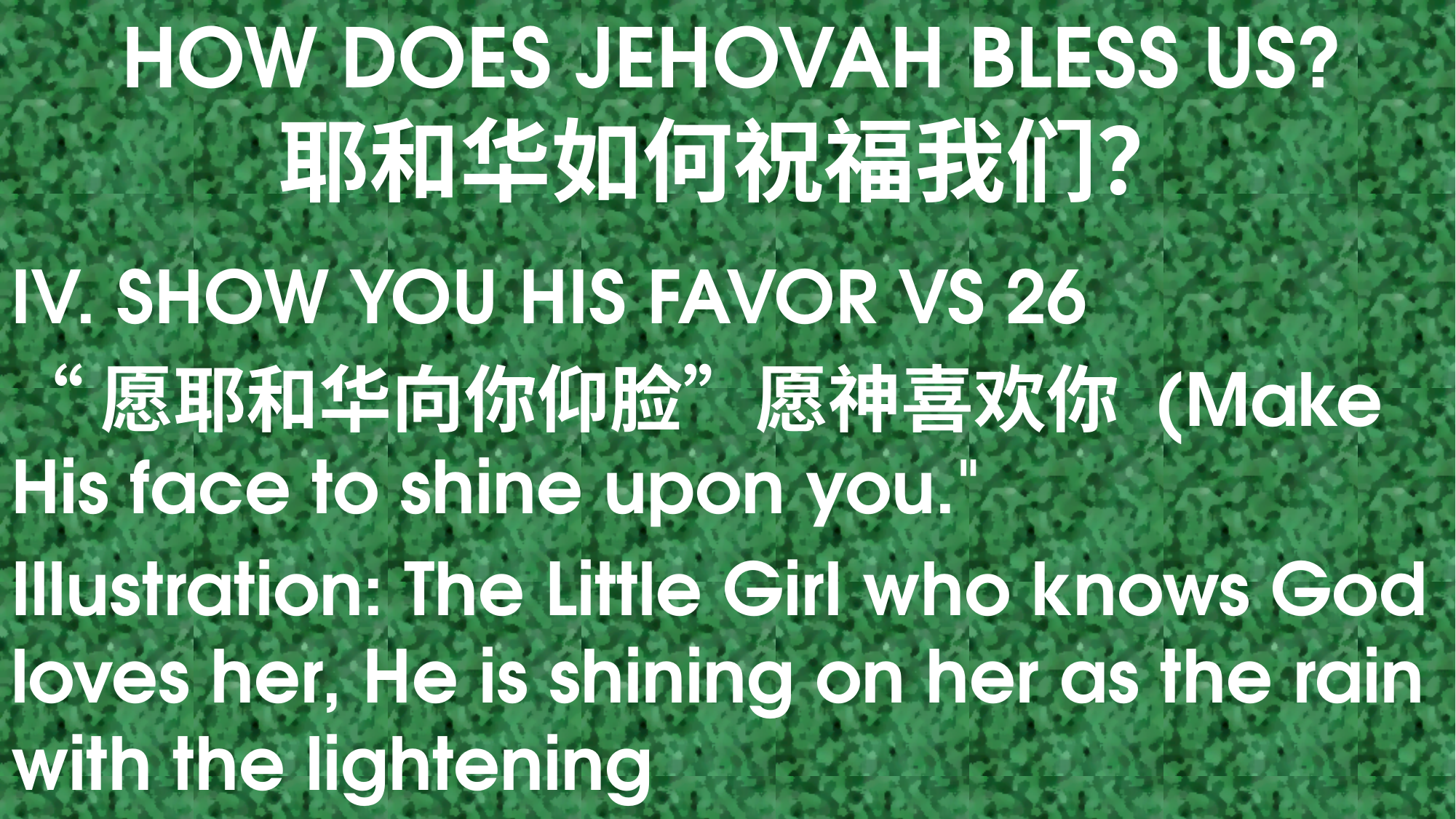

# HOW DOES JEHOVAH BLESS US? 耶和华如何祝福我们？
IV. SHOW YOU HIS FAVOR VS 26
“愿耶和华向你仰脸”愿神喜欢你 (Make His face to shine upon you."
Illustration: The Little Girl who knows God loves her, He is shining on her as the rain with the lightening